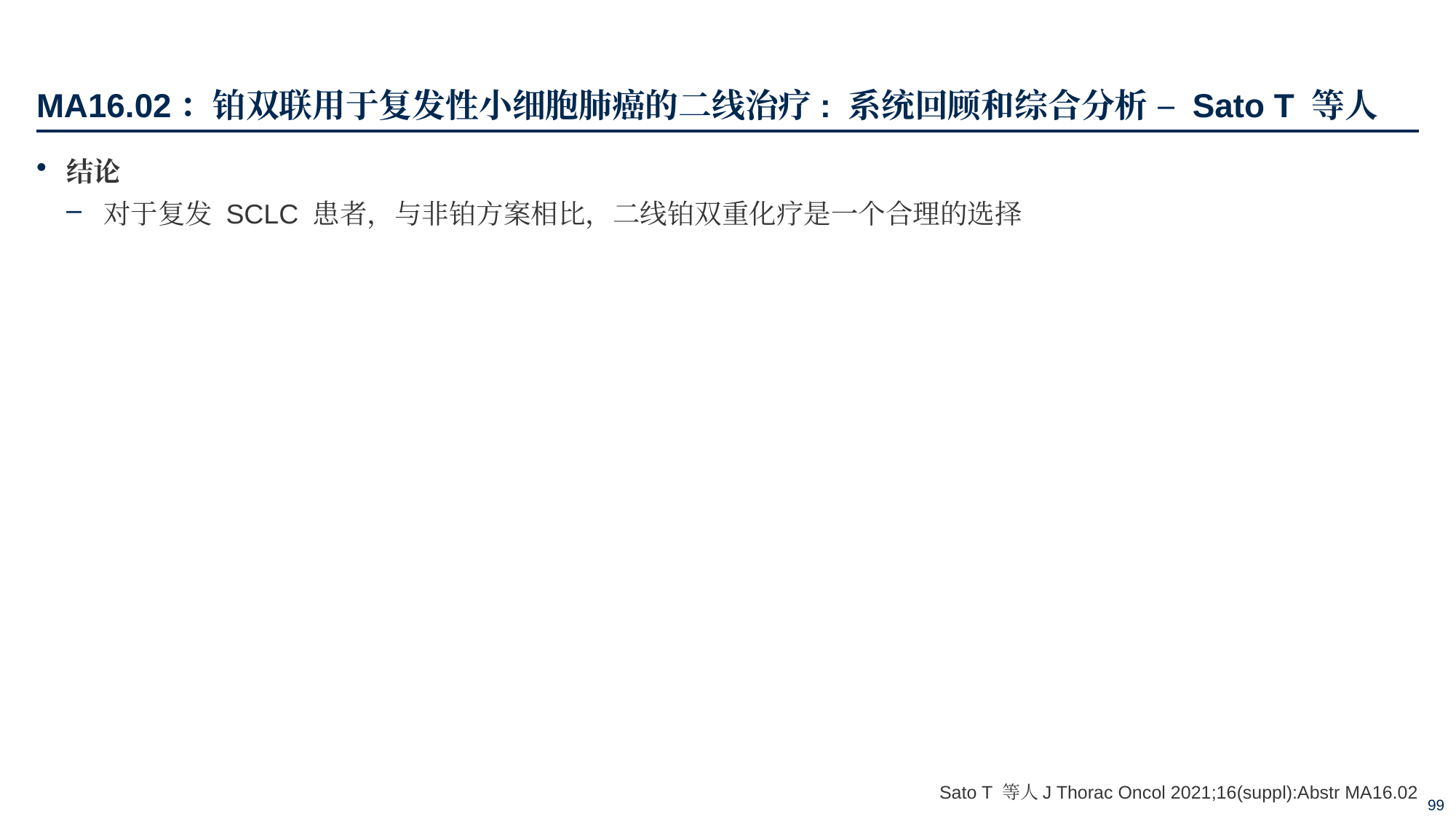

# MA16.02：铂双联用于复发性小细胞肺癌的二线治疗: 系统回顾和综合分析 – Sato T 等人
结论
对于复发 SCLC 患者，与非铂方案相比，二线铂双重化疗是一个合理的选择
Sato T 等人J Thorac Oncol 2021;16(suppl):Abstr MA16.02